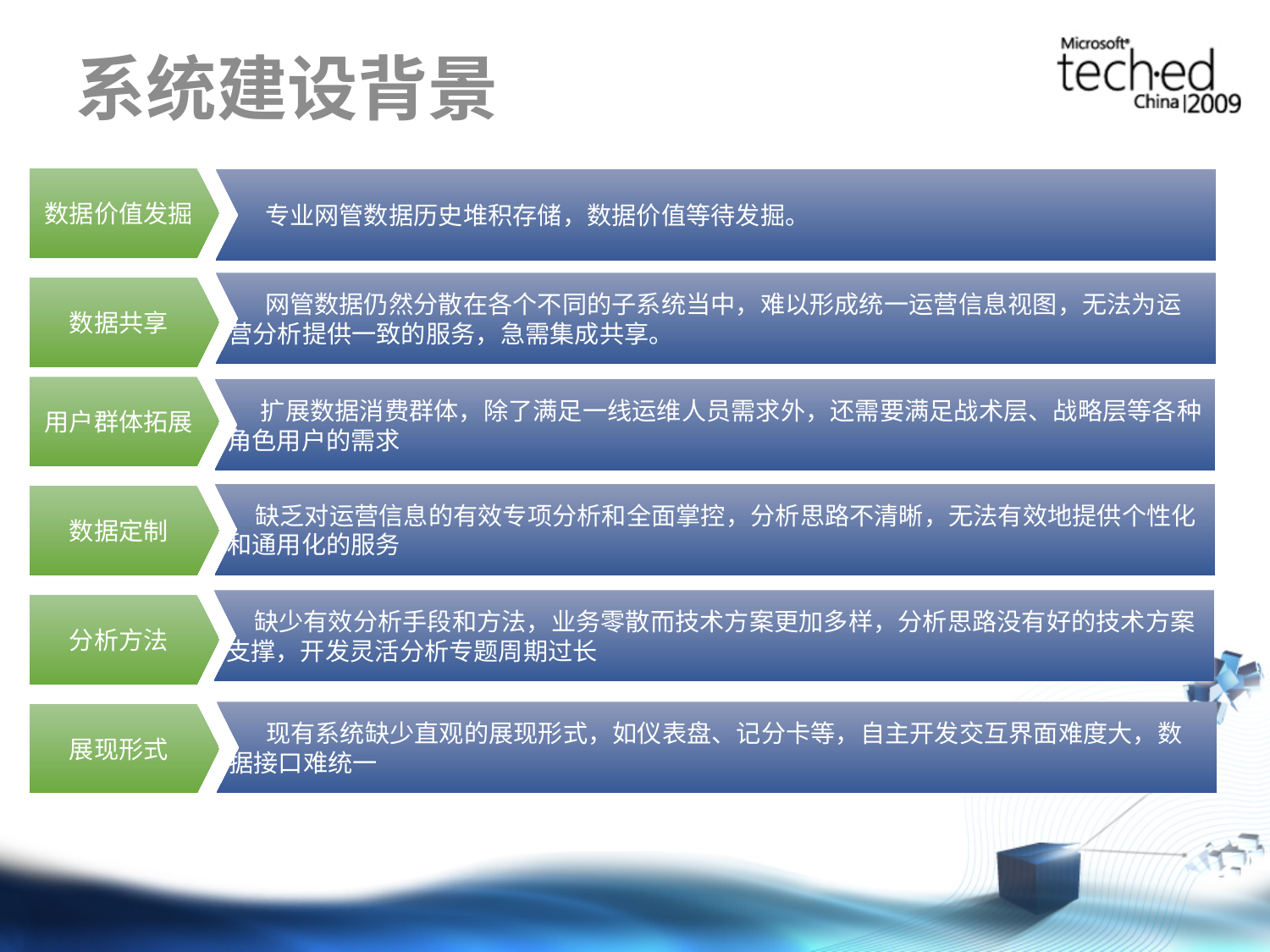

# 系统建设背景
数据价值发掘
专业网管数据历史堆积存储，数据价值等待发掘。
网管数据仍然分散在各个不同的子系统当中，难以形成统一运营信息视图，无法为运营分析提供一致的服务，急需集成共享。
数据共享
用户群体拓展
     扩展数据消费群体，除了满足一线运维人员需求外，还需要满足战术层、战略层等各种角色用户的需求
    缺乏对运营信息的有效专项分析和全面掌控，分析思路不清晰，无法有效地提供个性化和通用化的服务
数据定制
    缺少有效分析手段和方法，业务零散而技术方案更加多样，分析思路没有好的技术方案支撑，开发灵活分析专题周期过长
分析方法
现有系统缺少直观的展现形式，如仪表盘、记分卡等，自主开发交互界面难度大，数据接口难统一
展现形式